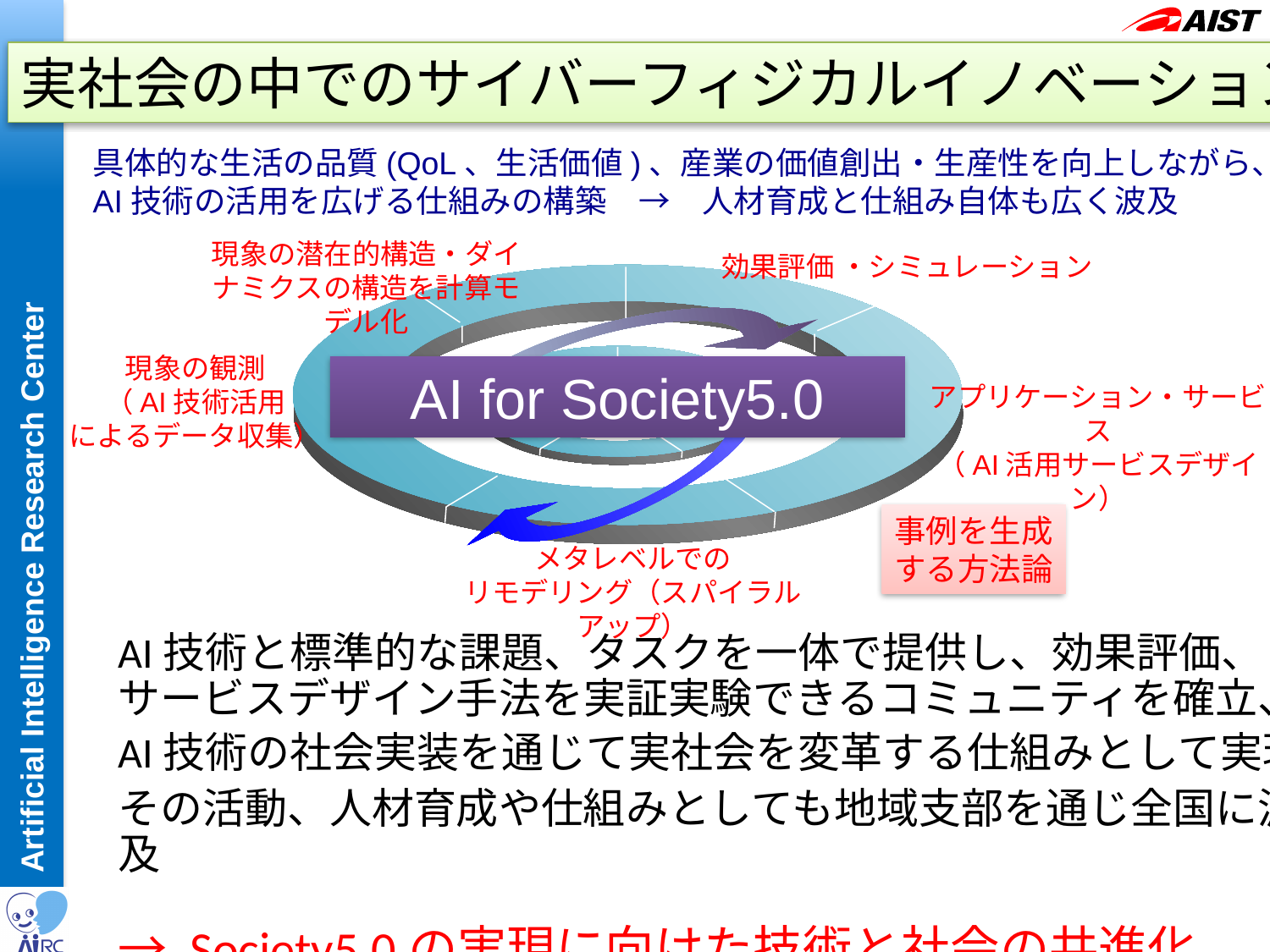

実社会の中でのサイバーフィジカルイノベーション
具体的な生活の品質(QoL、生活価値)、産業の価値創出・生産性を向上しながら、
AI技術の活用を広げる仕組みの構築　→　人材育成と仕組み自体も広く波及
現象の潜在的構造・ダイナミクスの構造を計算モデル化
効果評価 ・シミュレーション

現象の観測
（AI技術活用
によるデータ収集）

AI for Society5.0
アプリケーション・サービス
（AI活用サービスデザイン）
事例

事例を生成
する方法論
メタレベルでの
リモデリング（スパイラルアップ）
AI技術と標準的な課題、タスクを一体で提供し、効果評価、
サービスデザイン手法を実証実験できるコミュニティを確立、
AI技術の社会実装を通じて実社会を変革する仕組みとして実現
その活動、人材育成や仕組みとしても地域支部を通じ全国に波及
→ Society5.0の実現に向けた技術と社会の共進化